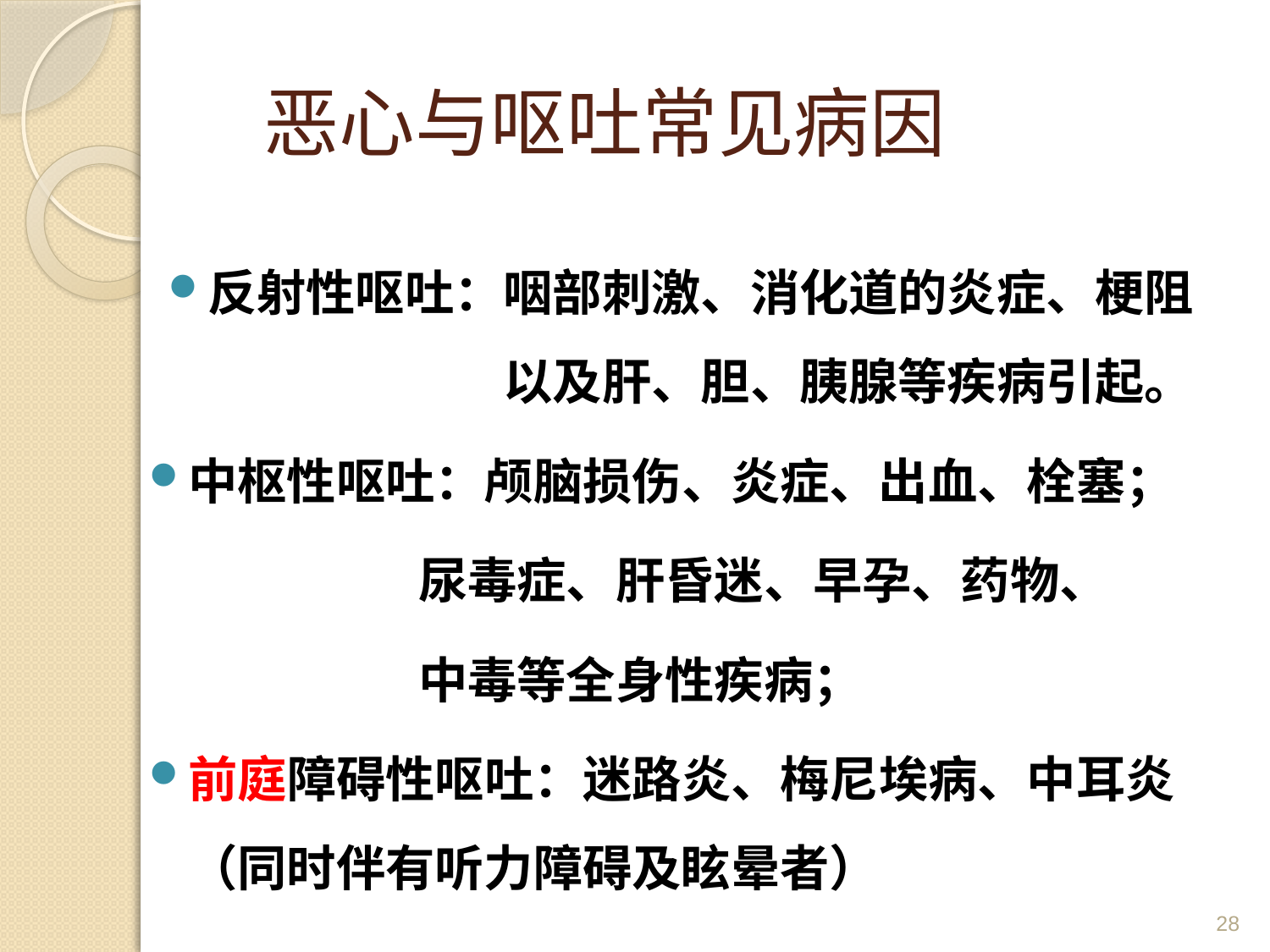

# 恶心与呕吐常见病因
反射性呕吐：咽部刺激、消化道的炎症、梗阻以及肝、胆、胰腺等疾病引起。
中枢性呕吐：颅脑损伤、炎症、出血、栓塞；
                        尿毒症、肝昏迷、早孕、药物、
                        中毒等全身性疾病；
前庭障碍性呕吐：迷路炎、梅尼埃病、中耳炎（同时伴有听力障碍及眩晕者）
28